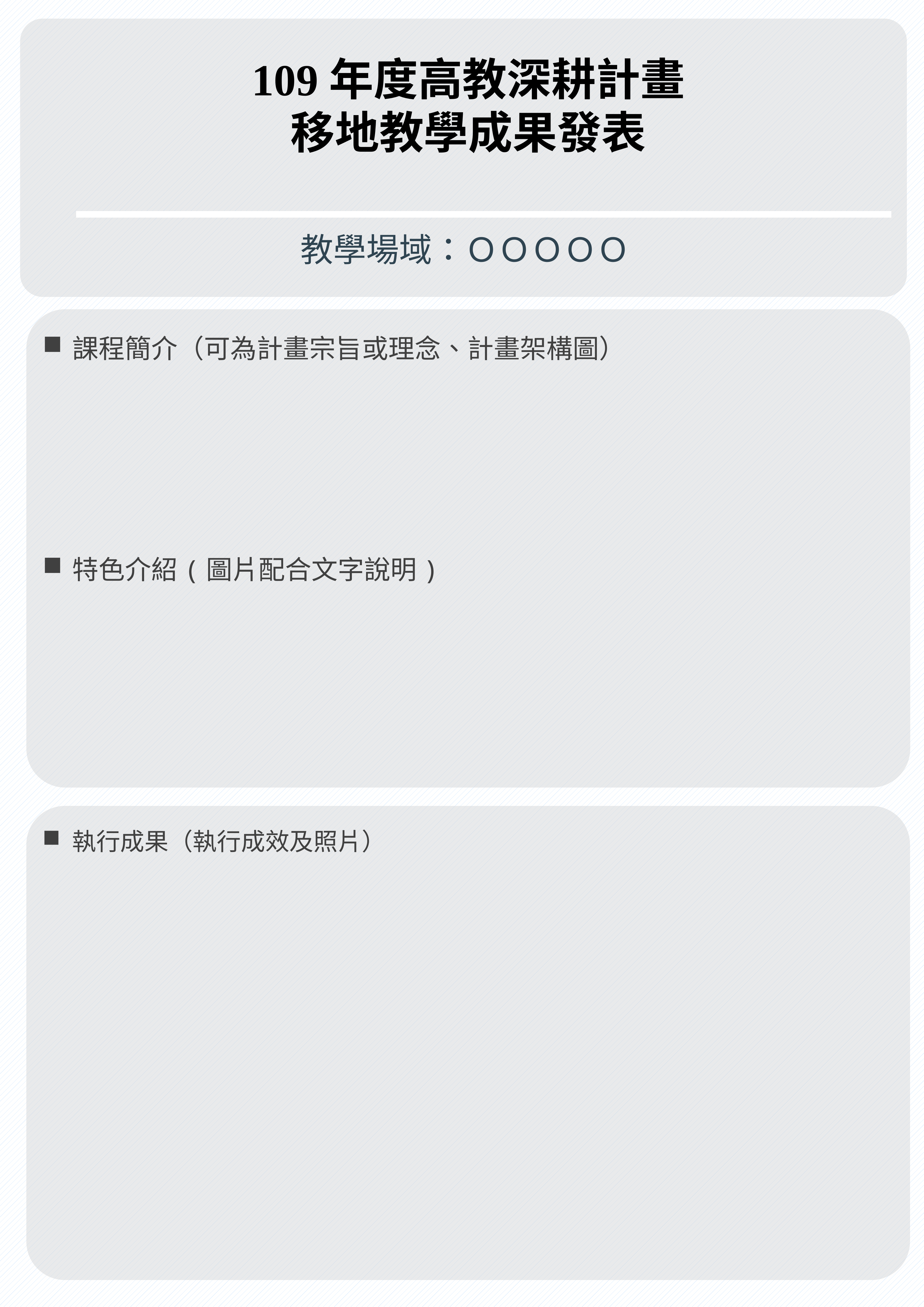

109年度高教深耕計畫
移地教學成果發表
教學場域：ＯＯＯＯＯ

課程簡介（可為計畫宗旨或理念、計畫架構圖）

特色介紹(圖片配合文字說明)

執行成果（執行成效及照片）